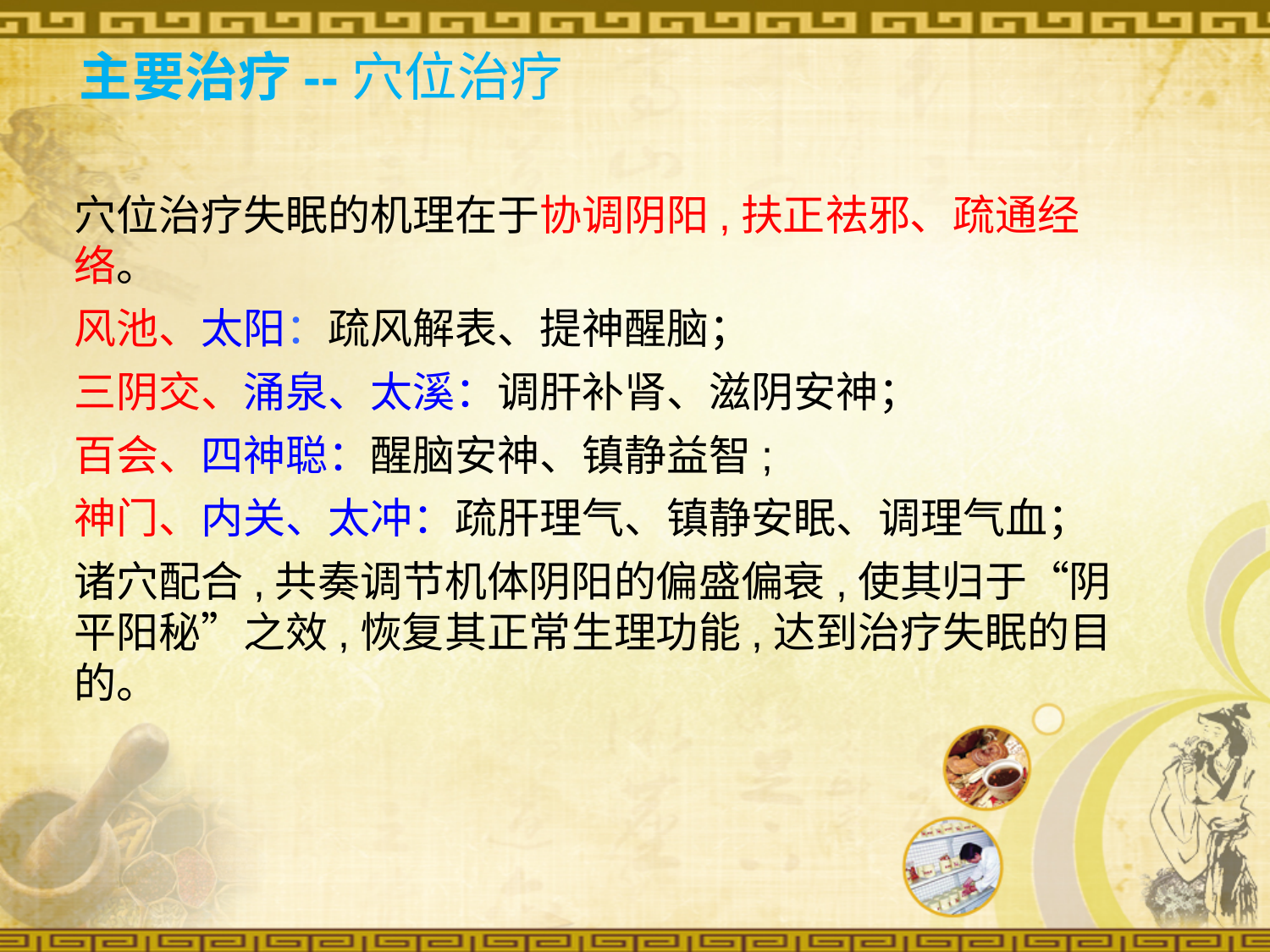

主要治疗--穴位治疗
穴位治疗失眠的机理在于协调阴阳,扶正祛邪、疏通经络。
风池、太阳：疏风解表、提神醒脑；
三阴交、涌泉、太溪：调肝补肾、滋阴安神；
百会、四神聪：醒脑安神、镇静益智;
神门、内关、太冲：疏肝理气、镇静安眠、调理气血；
诸穴配合,共奏调节机体阴阳的偏盛偏衰,使其归于“阴平阳秘”之效,恢复其正常生理功能,达到治疗失眠的目的。